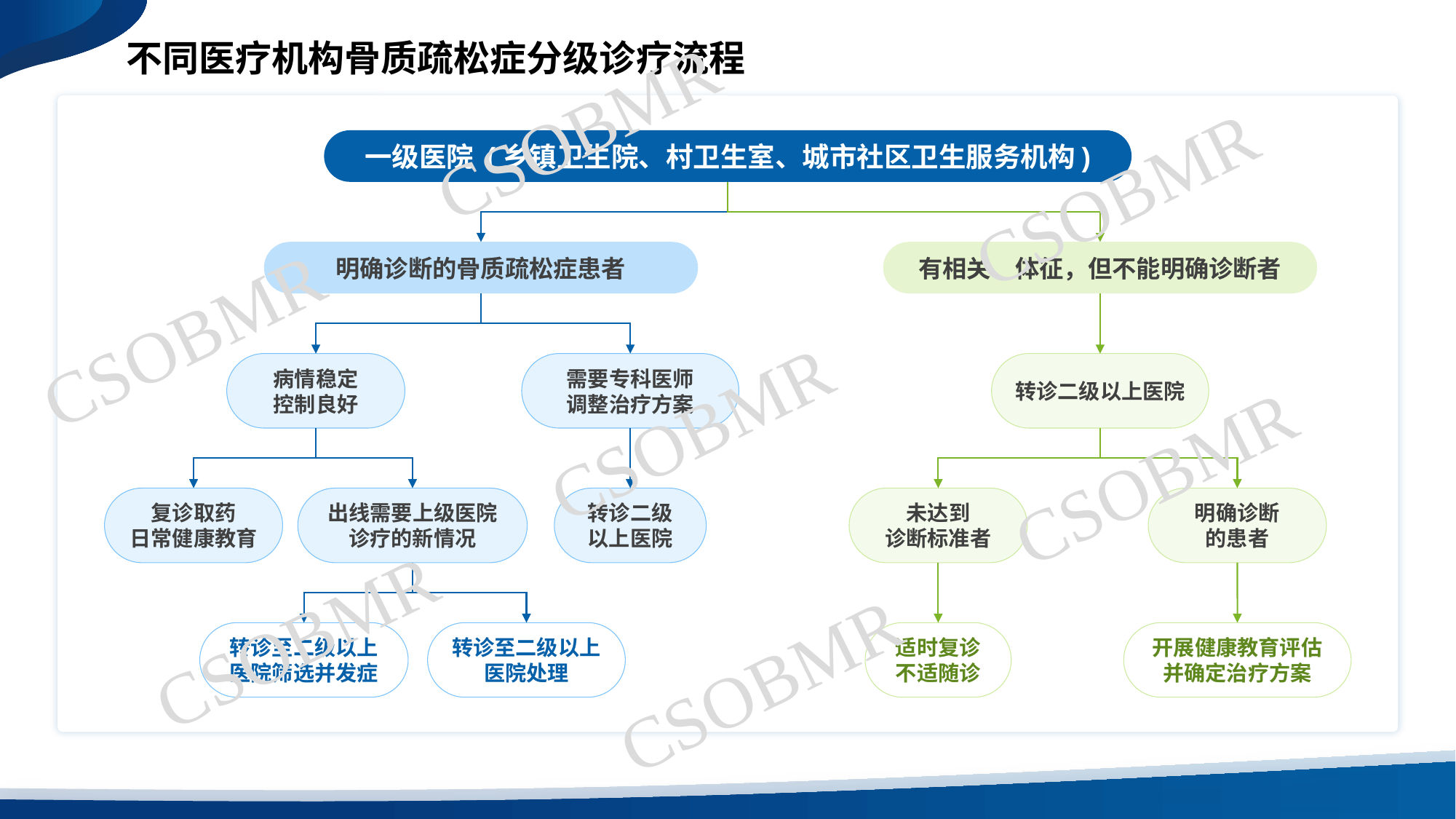

不同医疗机构骨质疏松症分级诊疗流程
CSOBMR

一级医院 (乡镇卫生院、村卫生室、城市社区卫生服务机构)
CSOBMR
明确诊断的骨质疏松症患者
有相关、体征，但不能明确诊断者
CSOBMR
病情稳定
控制良好
需要专科医师
调整治疗方案
转诊二级以上医院
CSOBMR
CSOBMR
复诊取药
日常健康教育
出线需要上级医院
诊疗的新情况
转诊二级
以上医院
未达到
诊断标准者
明确诊断
的患者
CSOBMR
转诊至二级以上
医院筛选并发症
转诊至二级以上
医院处理
适时复诊
不适随诊
开展健康教育评估
并确定治疗方案
CSOBMR